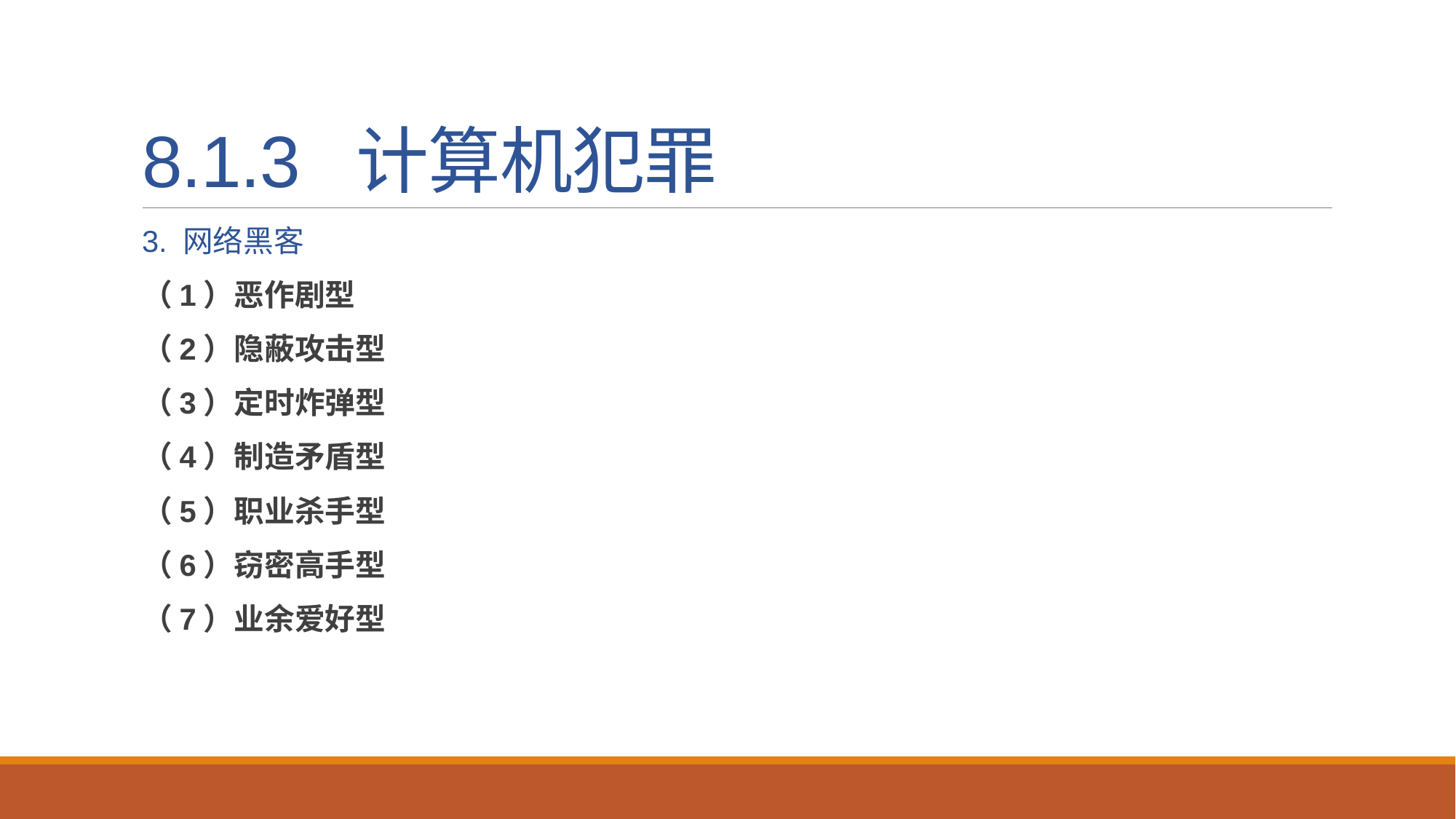

# 8.1.3  计算机犯罪
3. 网络黑客
（1）恶作剧型
（2）隐蔽攻击型
（3）定时炸弹型
（4）制造矛盾型
（5）职业杀手型
（6）窃密高手型
（7）业余爱好型